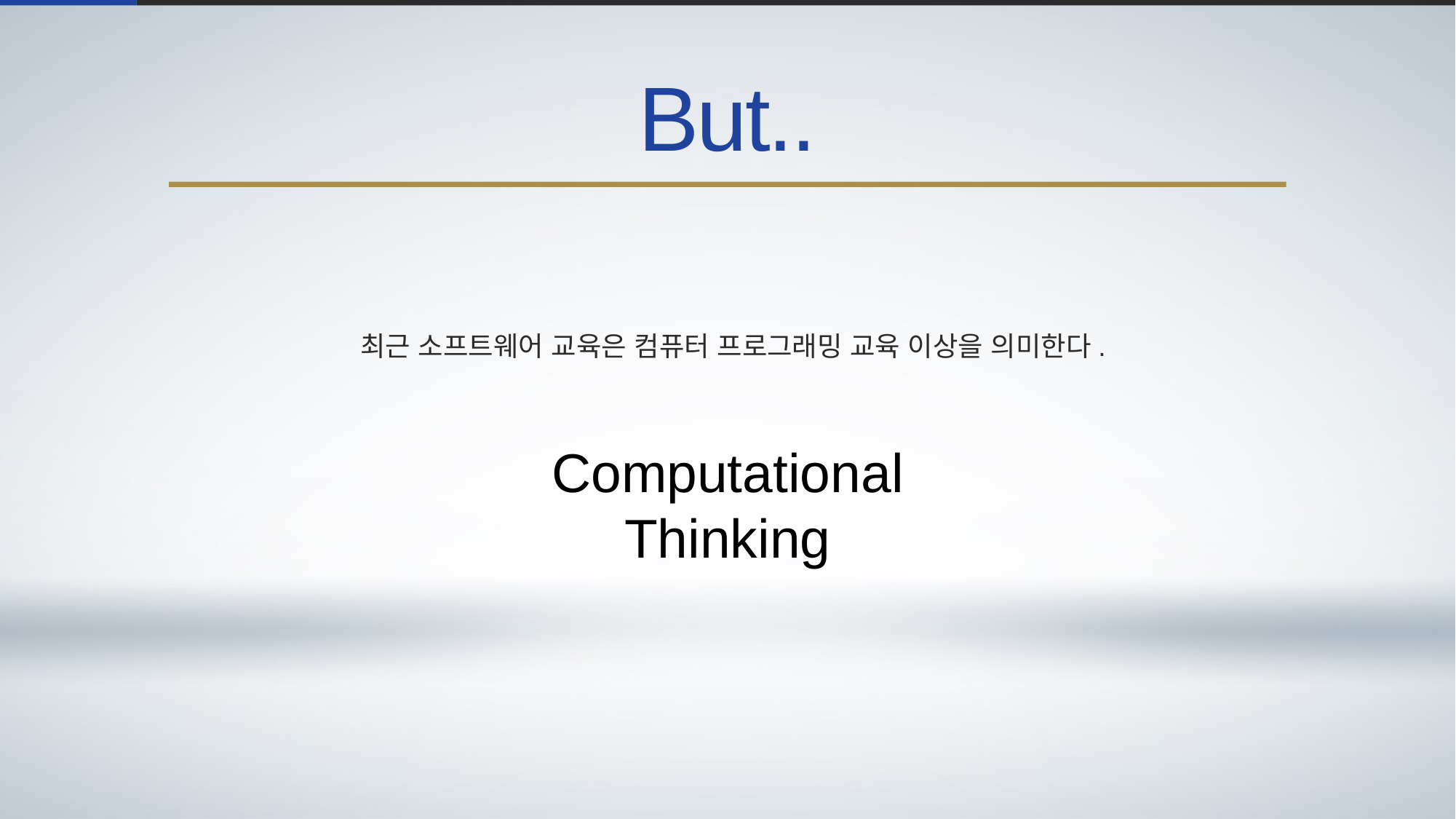

But..

최근 소프트웨어 교육은 컴퓨터 프로그래밍 교육 이상을 의미한다.
Computational Thinking